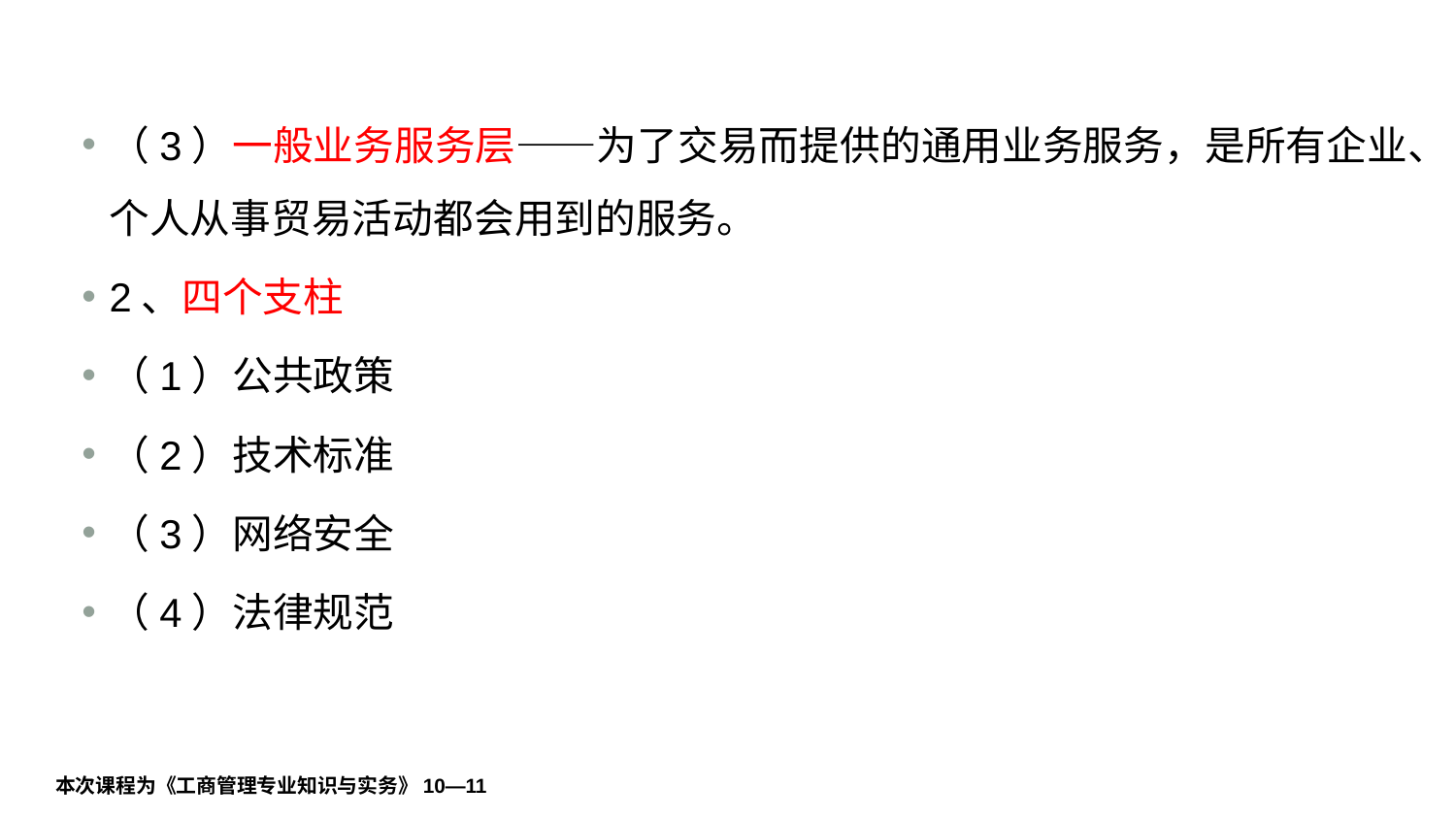

#
（3）一般业务服务层——为了交易而提供的通用业务服务，是所有企业、个人从事贸易活动都会用到的服务。
2、四个支柱
（1）公共政策
（2）技术标准
（3）网络安全
（4）法律规范